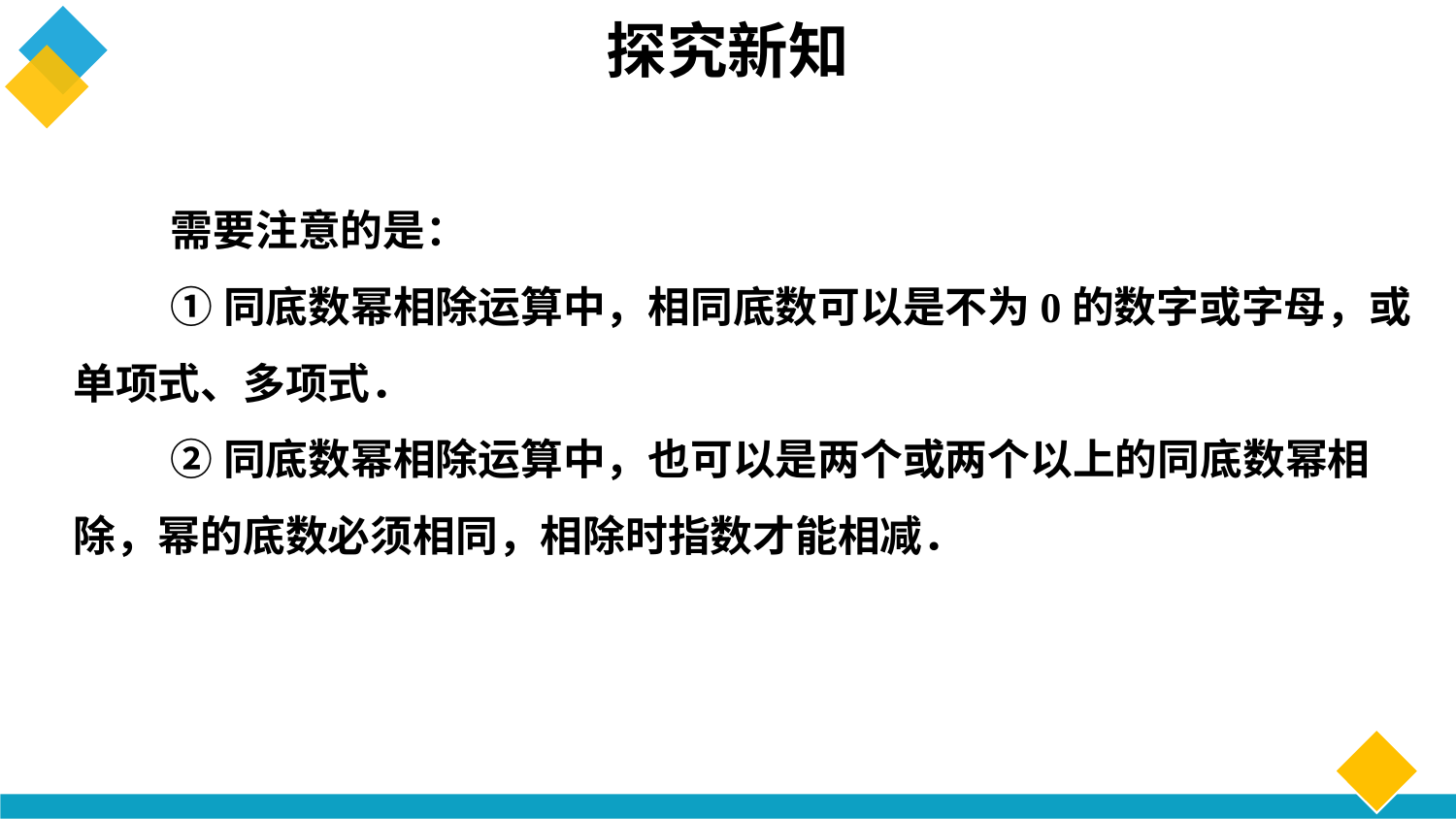

# 探究新知
需要注意的是：
①同底数幂相除运算中，相同底数可以是不为0的数字或字母，或单项式、多项式．
②同底数幂相除运算中，也可以是两个或两个以上的同底数幂相除，幂的底数必须相同，相除时指数才能相减．